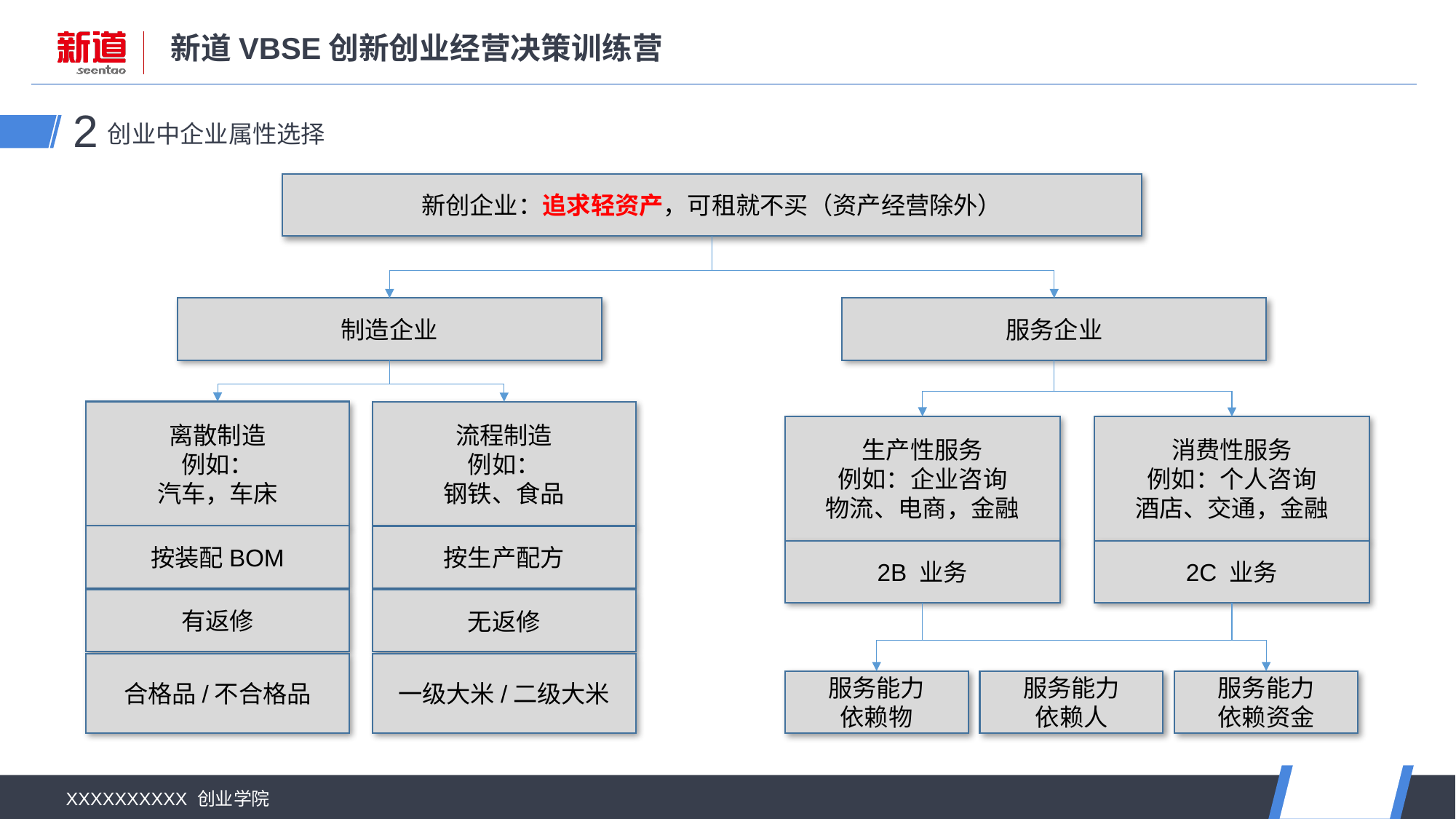

创业中企业属性选择
2
新创企业：追求轻资产，可租就不买（资产经营除外）
制造企业
服务企业
离散制造
例如：
汽车，车床
流程制造
例如：
钢铁、食品
生产性服务
例如：企业咨询
物流、电商，金融
消费性服务
例如：个人咨询
酒店、交通，金融
按装配BOM
按生产配方
2B 业务
2C 业务
有返修
无返修
合格品/不合格品
一级大米/二级大米
服务能力
依赖物
服务能力
依赖人
服务能力
依赖资金